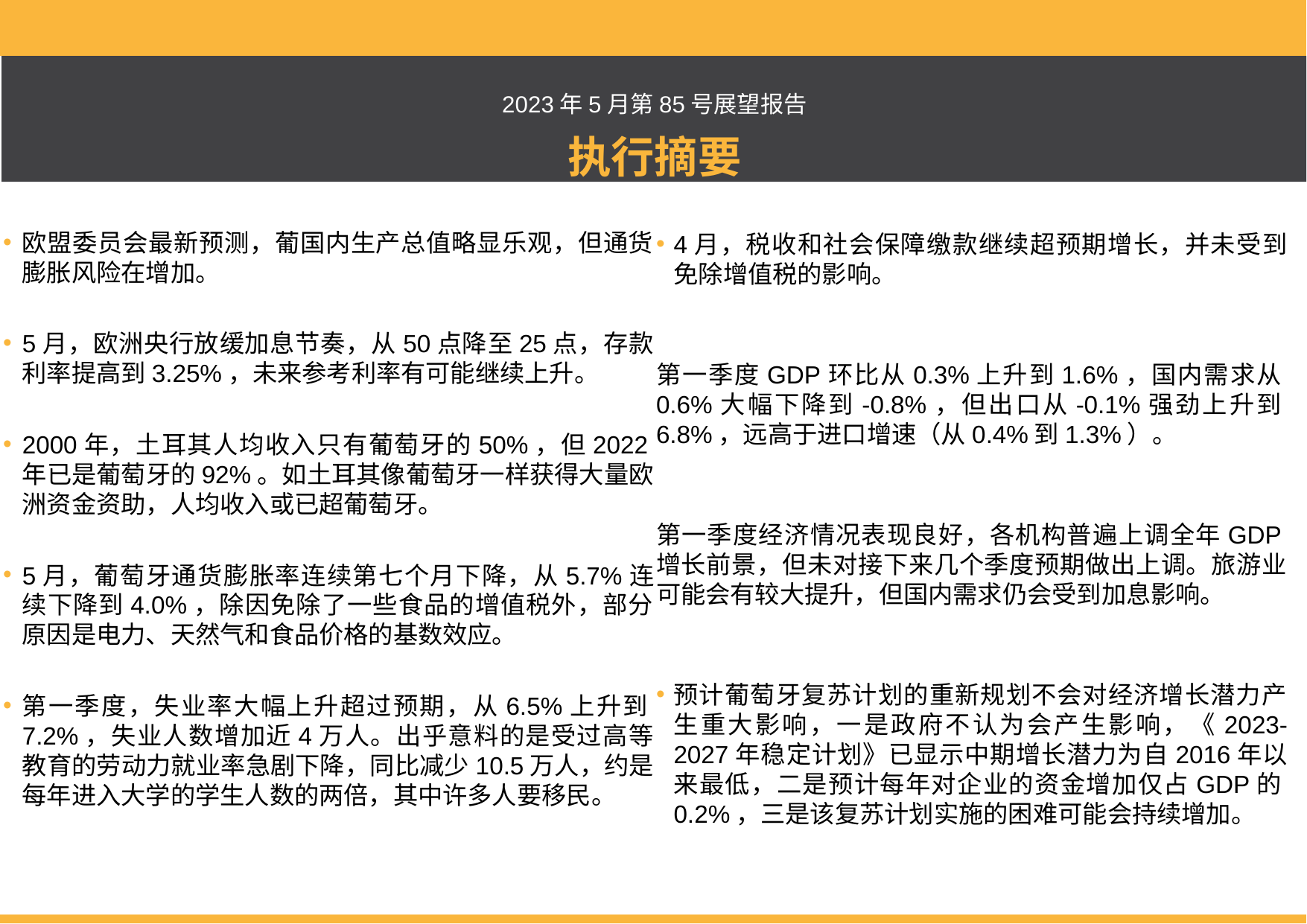

2023年5月第85号展望报告
执行摘要

4月，税收和社会保障缴款继续超预期增长，并未受到免除增值税的影响。

第一季度GDP环比从0.3%上升到1.6%，国内需求从0.6%大幅下降到-0.8%，但出口从-0.1%强劲上升到6.8%，远高于进口增速（从0.4%到1.3%）。

第一季度经济情况表现良好，各机构普遍上调全年GDP增长前景，但未对接下来几个季度预期做出上调。旅游业可能会有较大提升，但国内需求仍会受到加息影响。

预计葡萄牙复苏计划的重新规划不会对经济增长潜力产生重大影响，一是政府不认为会产生影响，《2023-2027年稳定计划》已显示中期增长潜力为自2016年以来最低，二是预计每年对企业的资金增加仅占GDP的0.2%，三是该复苏计划实施的困难可能会持续增加。
欧盟委员会最新预测，葡国内生产总值略显乐观，但通货膨胀风险在增加。

5月，欧洲央行放缓加息节奏，从50点降至25点，存款利率提高到3.25%，未来参考利率有可能继续上升。

2000年，土耳其人均收入只有葡萄牙的50%，但2022年已是葡萄牙的92%。如土耳其像葡萄牙一样获得大量欧洲资金资助，人均收入或已超葡萄牙。

5月，葡萄牙通货膨胀率连续第七个月下降，从5.7%连续下降到4.0%，除因免除了一些食品的增值税外，部分原因是电力、天然气和食品价格的基数效应。

第一季度，失业率大幅上升超过预期，从6.5%上升到7.2%，失业人数增加近4万人。出乎意料的是受过高等教育的劳动力就业率急剧下降，同比减少10.5万人，约是每年进入大学的学生人数的两倍，其中许多人要移民。